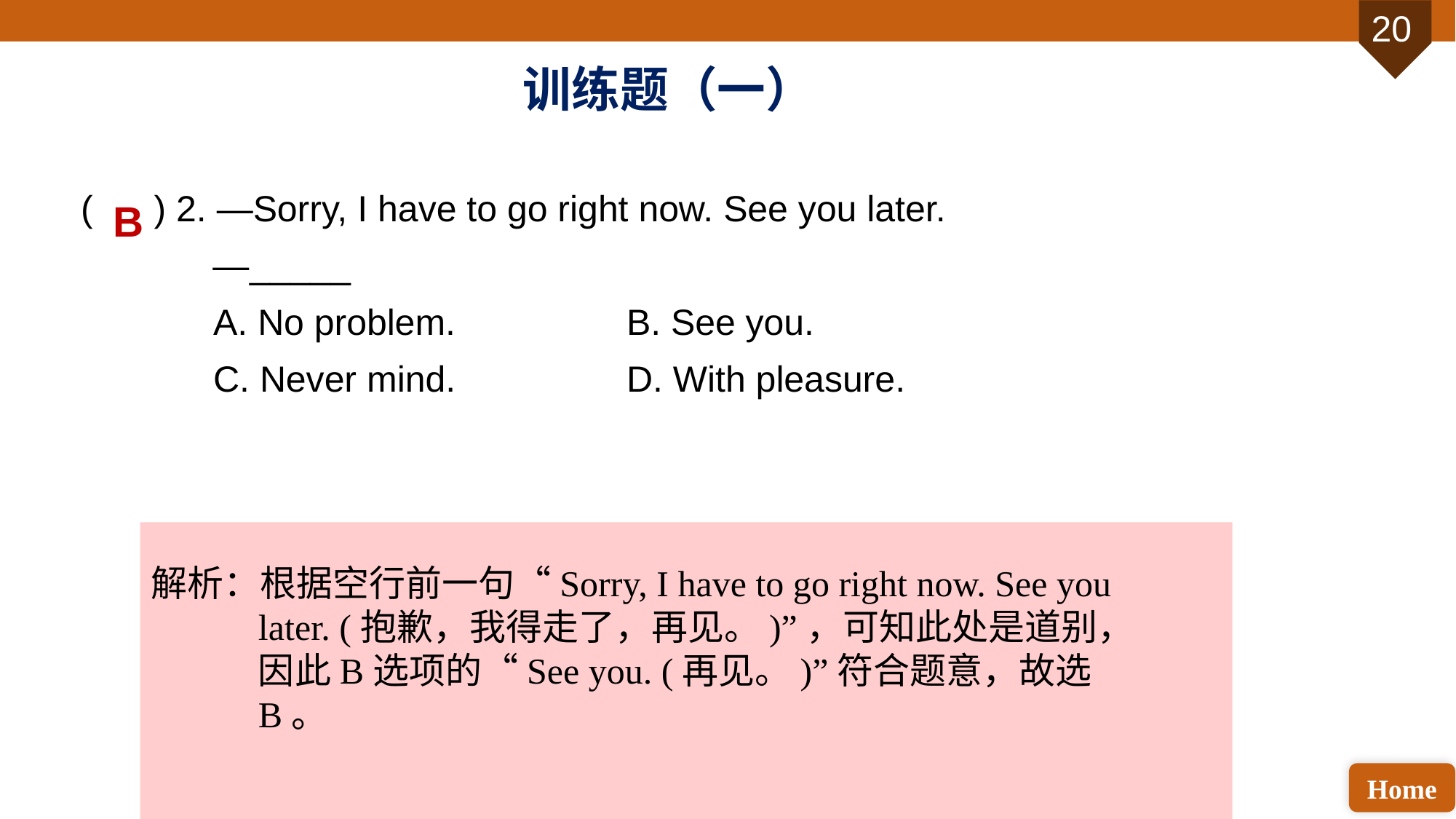

训练题（一）

(      ) 2. —Sorry, I have to go right now. See you later.
             —_____
             A. No problem. 		B. See you.
             C. Never mind. 		D. With pleasure.
B

解析：根据空行前一句“Sorry, I have to go right now. See you later. (抱歉，我得走了，再见。)”，可知此处是道别，因此B选项的“See you. (再见。)”符合题意，故选B。